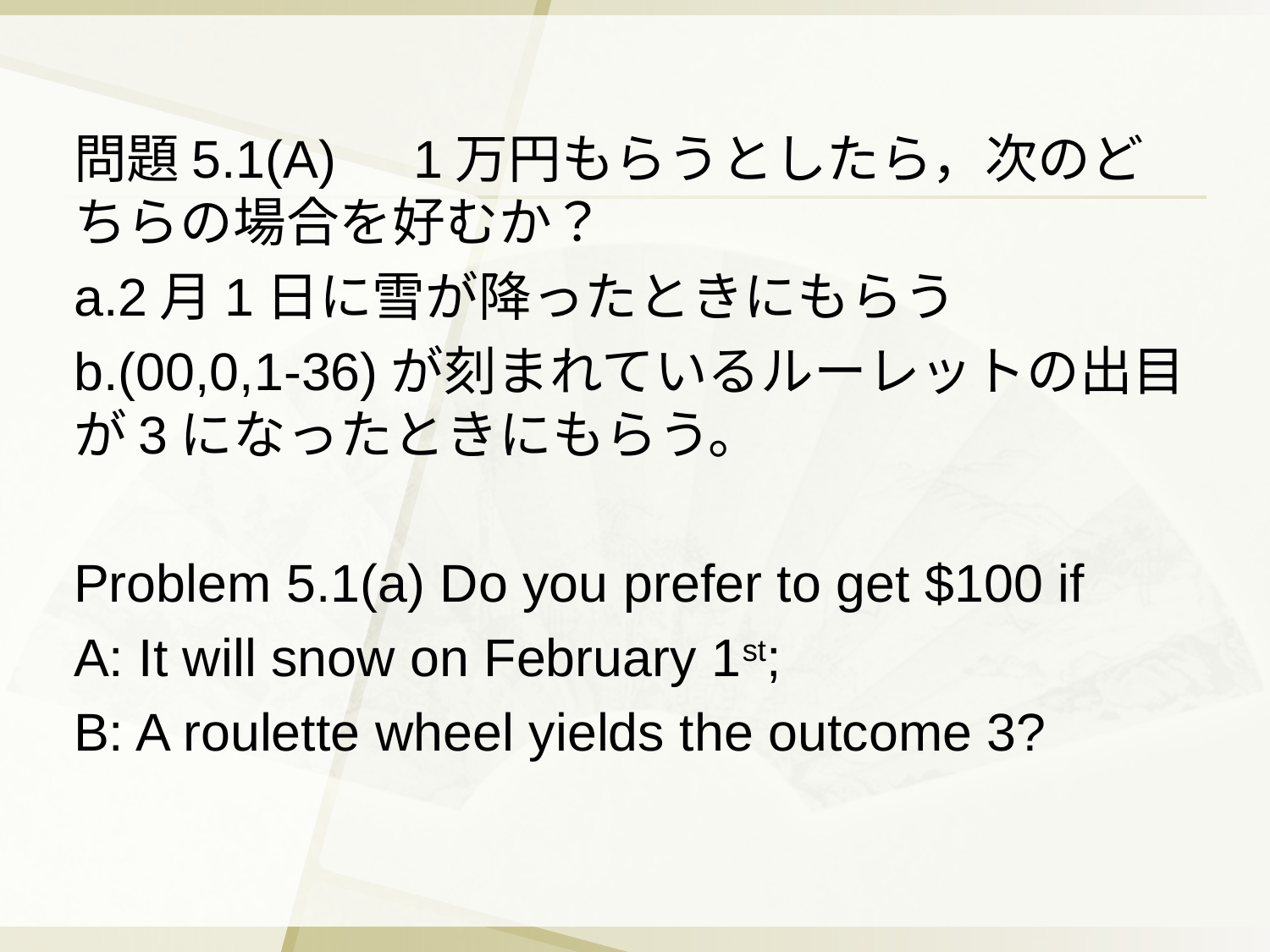

問題5.1(A)　1万円もらうとしたら，次のどちらの場合を好むか？
a.2月1日に雪が降ったときにもらう
b.(00,0,1-36)が刻まれているルーレットの出目が3になったときにもらう。

Problem 5.1(a) Do you prefer to get $100 if
A: It will snow on February 1st;
B: A roulette wheel yields the outcome 3?